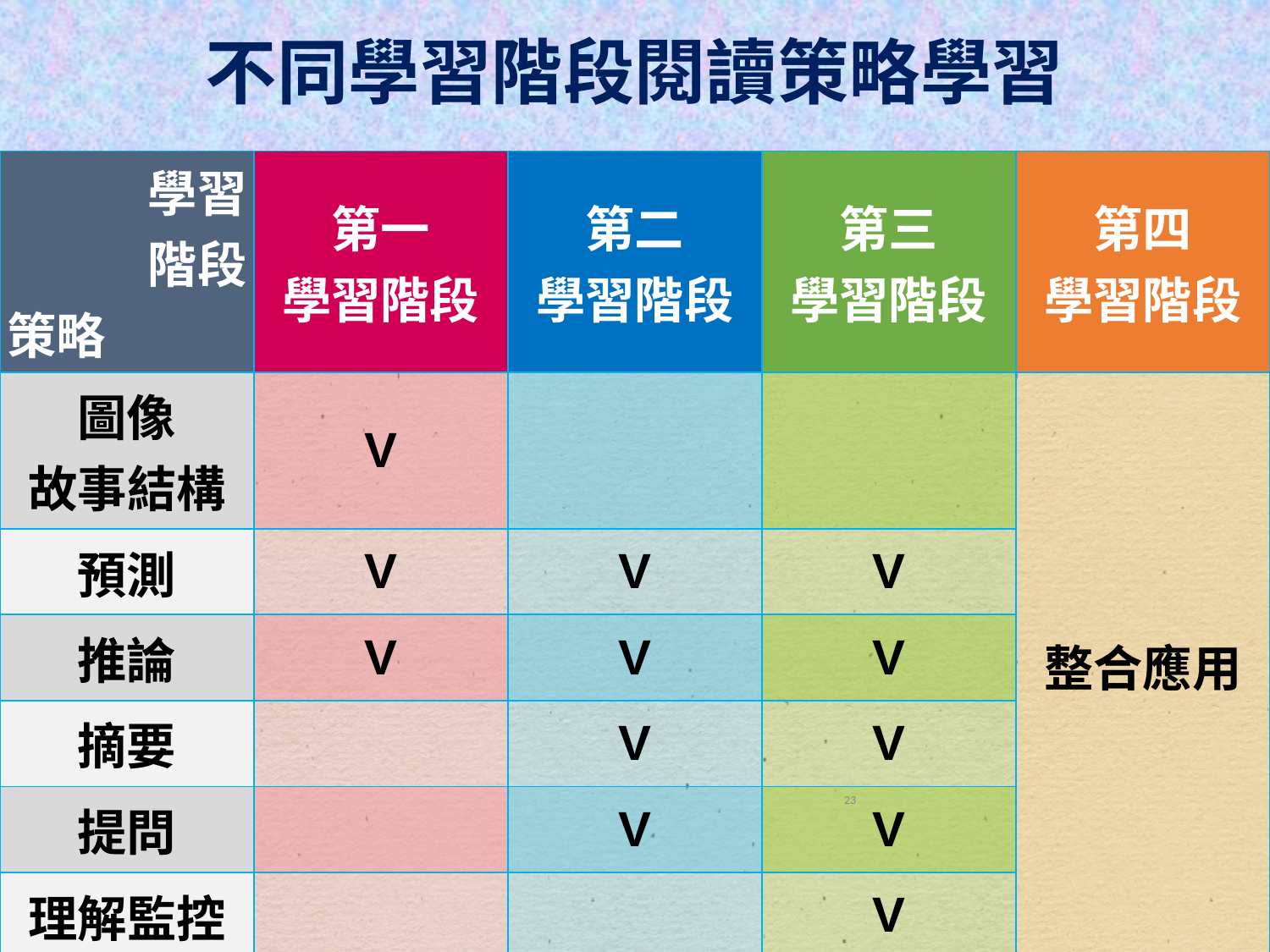

# 不同學習階段閱讀策略學習
| 學習 階段 策略 | 第一 學習階段 | 第二 學習階段 | 第三 學習階段 | 第四 學習階段 |
| --- | --- | --- | --- | --- |
| 圖像 故事結構 | V |  |  | 整合應用 |
| 預測 | V | V | V |  |
| 推論 | V | V | V |  |
| 摘要 |  | V | V |  |
| 提問 |  | V | V |  |
| 理解監控 |  |  | V |  |
23